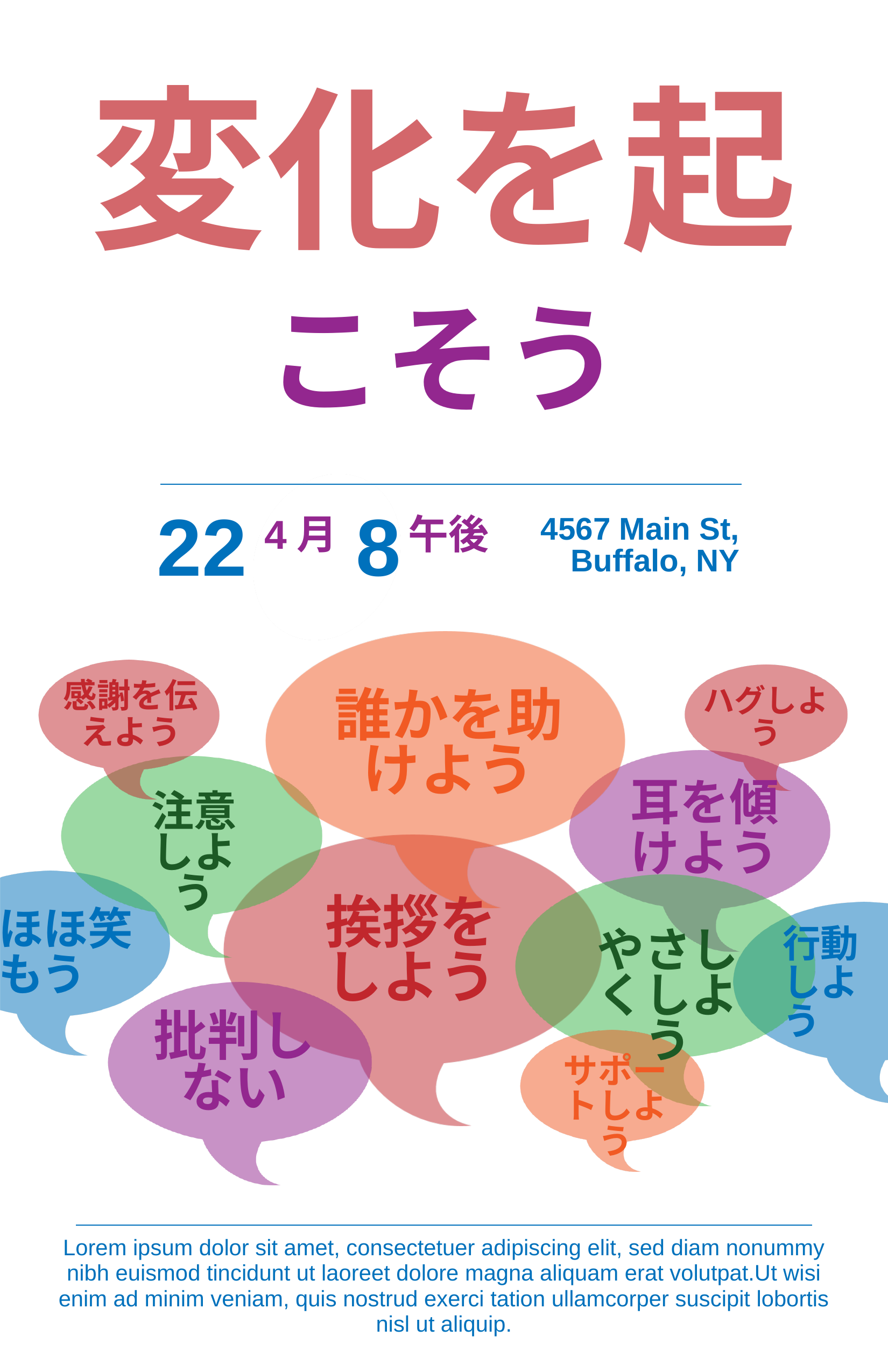

変化を起
# こそう
22
8
4月
午後
4567 Main St, Buffalo, NY
ハグしよう
感謝を伝えよう
誰かを助けよう
耳を傾けよう
注意しよう
挨拶をしよう
ほほ笑もう
やさしくしよう
行動しよう
批判しない
サポートしよう
Lorem ipsum dolor sit amet, consectetuer adipiscing elit, sed diam nonummy nibh euismod tincidunt ut laoreet dolore magna aliquam erat volutpat.Ut wisi enim ad minim veniam, quis nostrud exerci tation ullamcorper suscipit lobortis nisl ut aliquip.